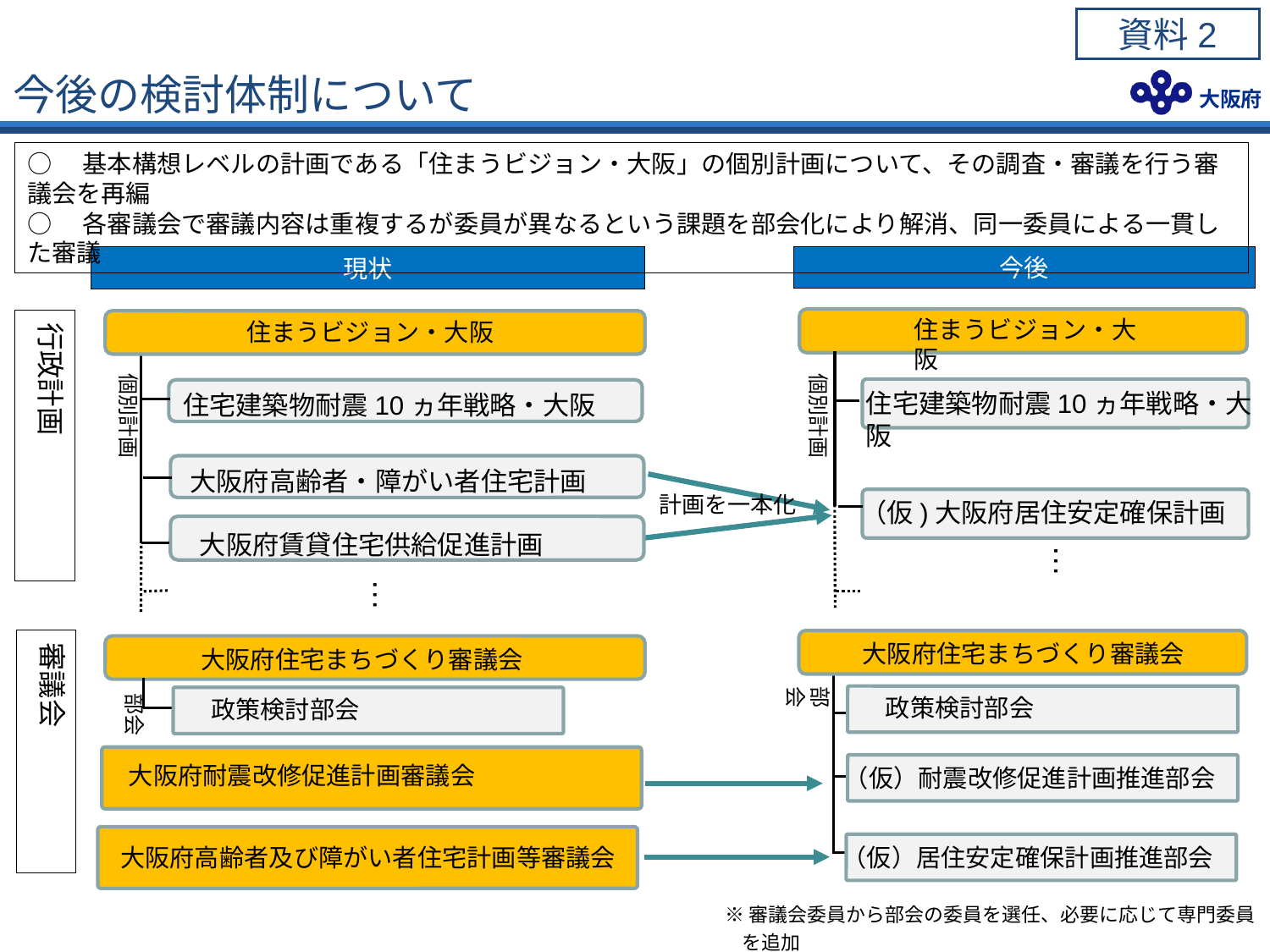

資料2
# 今後の検討体制について
○　基本構想レベルの計画である「住まうビジョン・大阪」の個別計画について、その調査・審議を行う審議会を再編
○　各審議会で審議内容は重複するが委員が異なるという課題を部会化により解消、同一委員による一貫した審議
今後
現状
住まうビジョン・大阪

行政計画
住まうビジョン・大阪

個別計画
個別計画

住宅建築物耐震10ヵ年戦略・大阪
住宅建築物耐震10ヵ年戦略・大阪
計画を一本化

大阪府高齢者・障がい者住宅計画

（仮)大阪府居住安定確保計画

大阪府賃貸住宅供給促進計画
…
…
審議会

大阪府住宅まちづくり審議会

大阪府住宅まちづくり審議会
部会
部会

　政策検討部会

　政策検討部会

大阪府耐震改修促進計画審議会

（仮）耐震改修促進計画推進部会

大阪府高齢者及び障がい者住宅計画等審議会
（仮）居住安定確保計画推進部会
※審議会委員から部会の委員を選任、必要に応じて専門委員を追加

○住宅ちづくり審議会
　 事務局